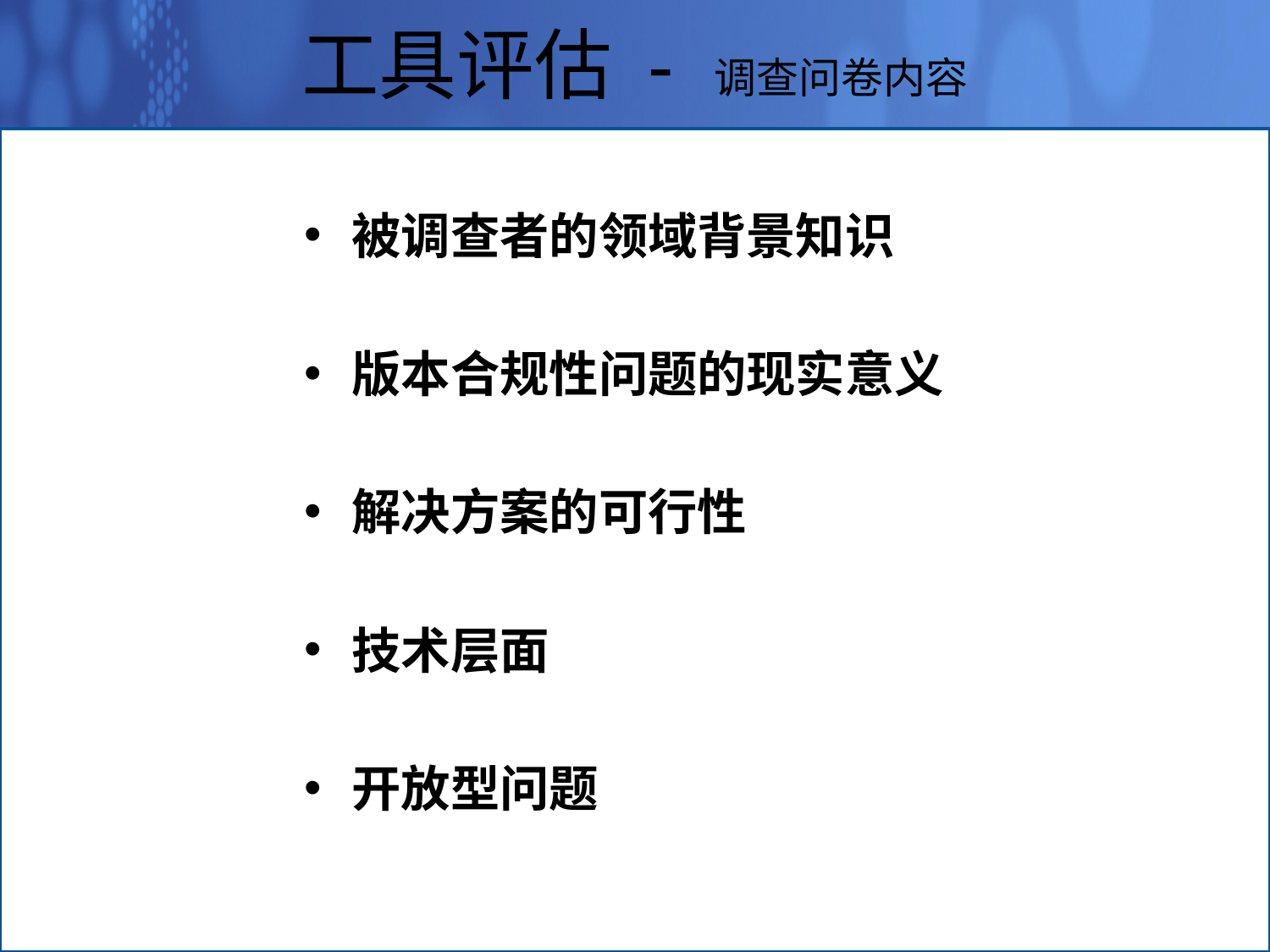

工具评估 - 调查问卷内容
被调查者的领域背景知识

版本合规性问题的现实意义

解决方案的可行性

技术层面

开放型问题